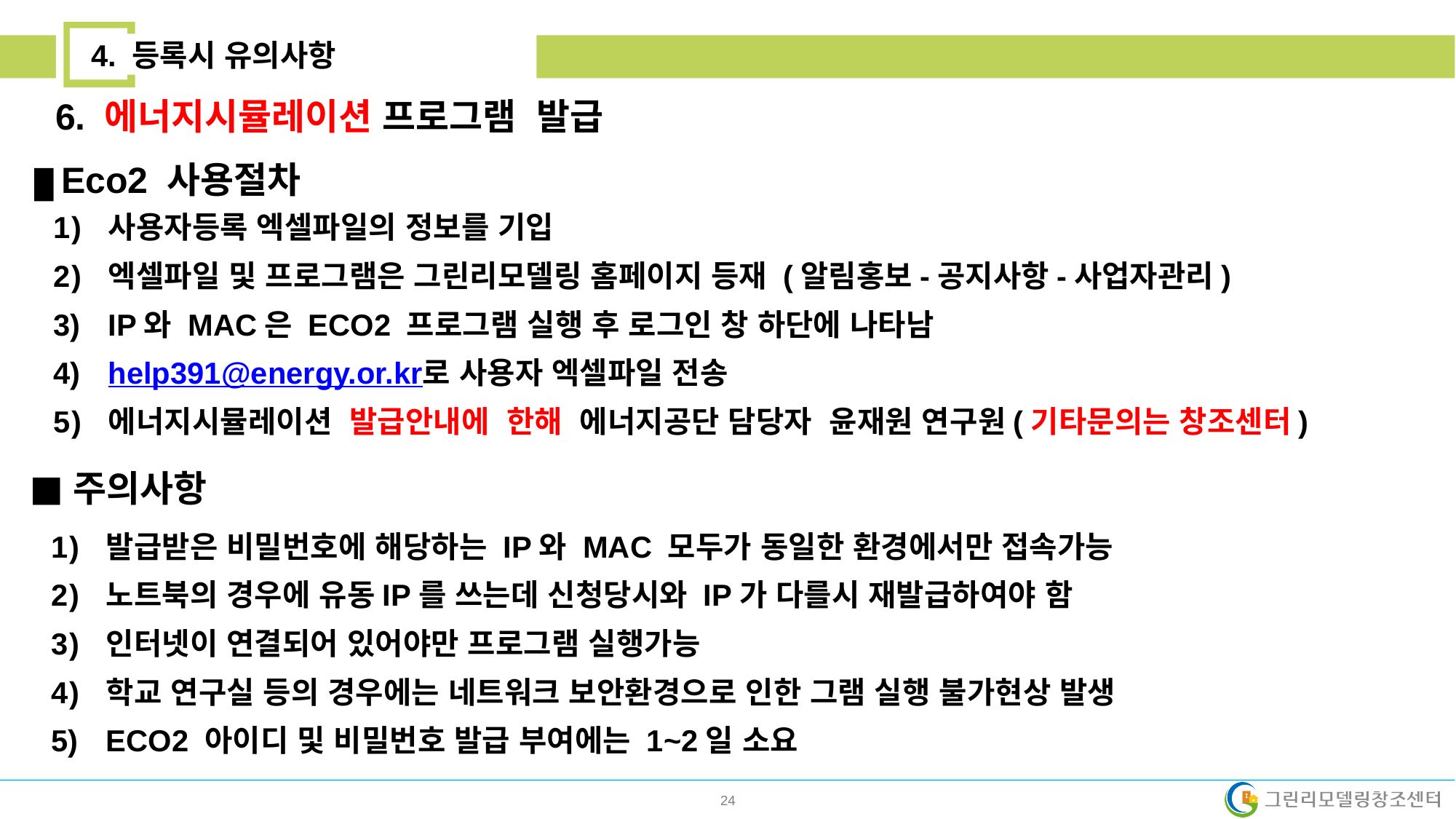

4. 등록시 유의사항
6. 에너지시뮬레이션 프로그램  발급
█ Eco2 사용절차
사용자등록 엑셀파일의 정보를 기입
엑셀파일 및 프로그램은 그린리모델링 홈페이지 등재 (알림홍보-공지사항-사업자관리)
IP와 MAC은 ECO2 프로그램 실행 후 로그인 창 하단에 나타남
help391@energy.or.kr로 사용자 엑셀파일 전송
에너지시뮬레이션  발급안내에  한해  에너지공단 담당자  윤재원 연구원(기타문의는 창조센터)

█ 주의사항
발급받은 비밀번호에 해당하는 IP와 MAC 모두가 동일한 환경에서만 접속가능
노트북의 경우에 유동IP를 쓰는데 신청당시와 IP가 다를시 재발급하여야 함
인터넷이 연결되어 있어야만 프로그램 실행가능
학교 연구실 등의 경우에는 네트워크 보안환경으로 인한 그램 실행 불가현상 발생
ECO2 아이디 및 비밀번호 발급 부여에는 1~2일 소요